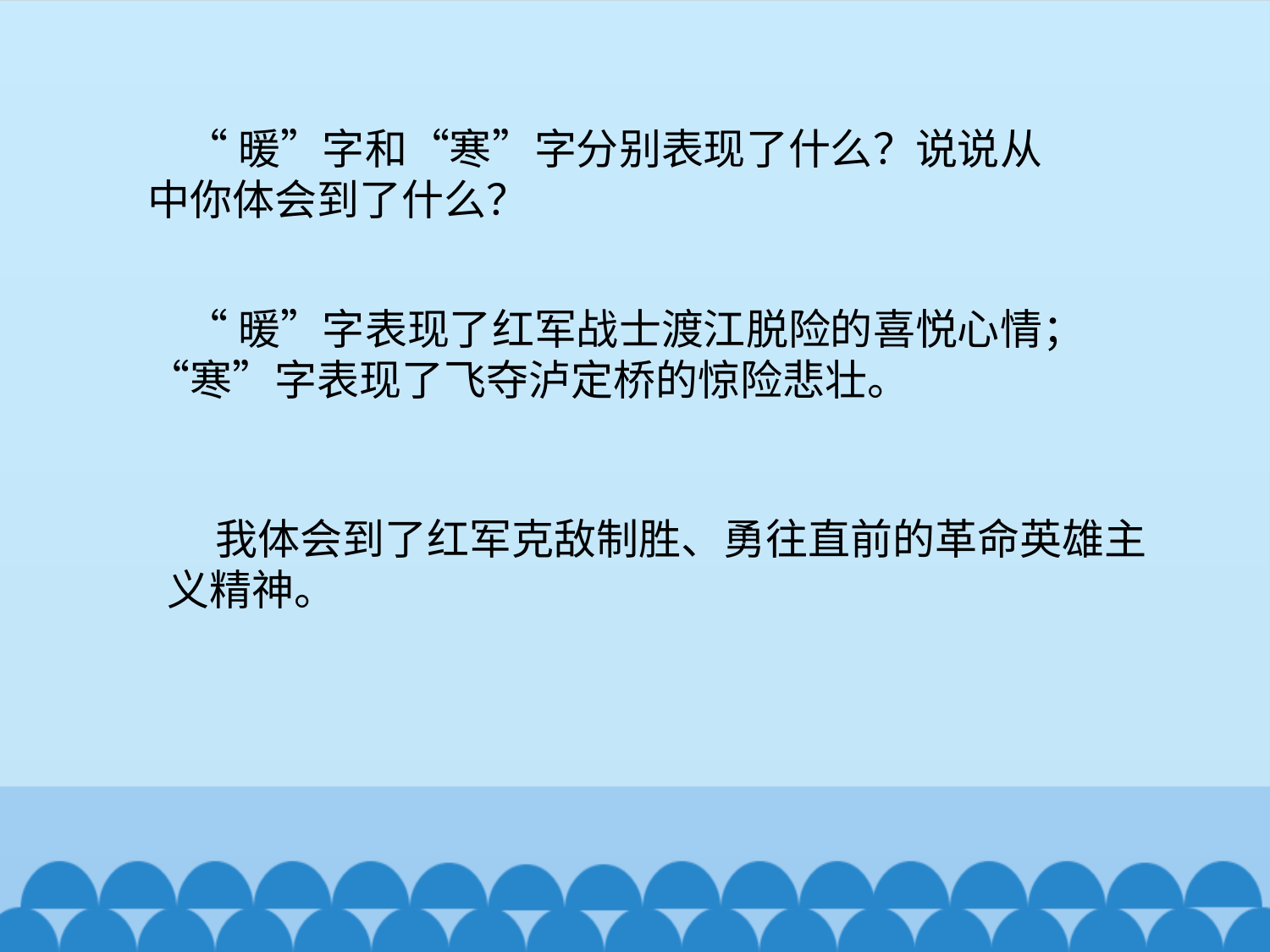

“暖”字和“寒”字分别表现了什么？说说从中你体会到了什么？

    “暖”字表现了红军战士渡江脱险的喜悦心情；“寒”字表现了飞夺泸定桥的惊险悲壮。
    我体会到了红军克敌制胜、勇往直前的革命英雄主义精神。